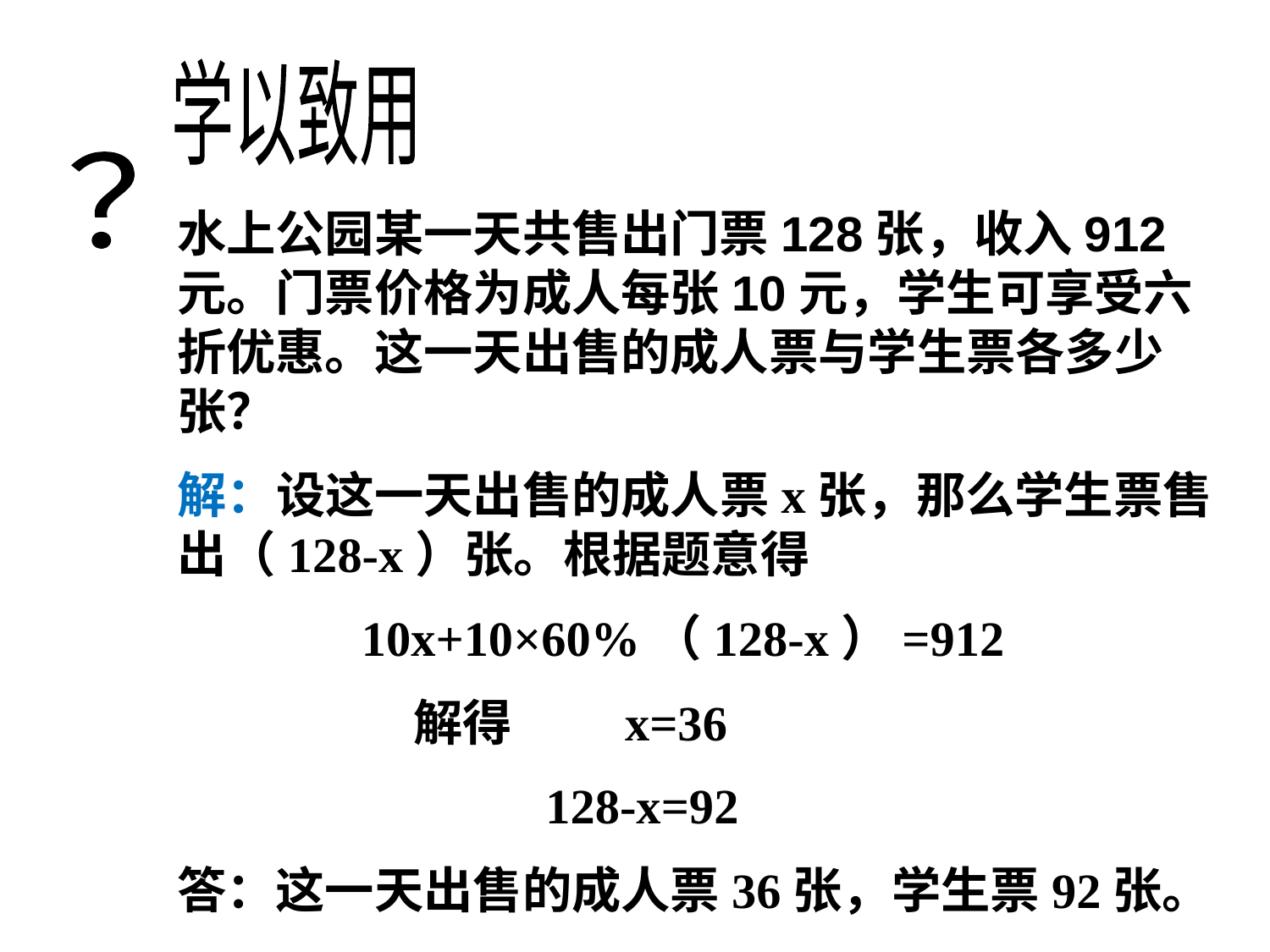

学以致用
？
水上公园某一天共售出门票128张，收入912元。门票价格为成人每张10元，学生可享受六折优惠。这一天出售的成人票与学生票各多少张？
解：设这一天出售的成人票x张，那么学生票售出（128-x）张。根据题意得
               10x+10×60%（128-x）=912
                    解得         x=36
                              128-x=92
答：这一天出售的成人票36张，学生票92张。